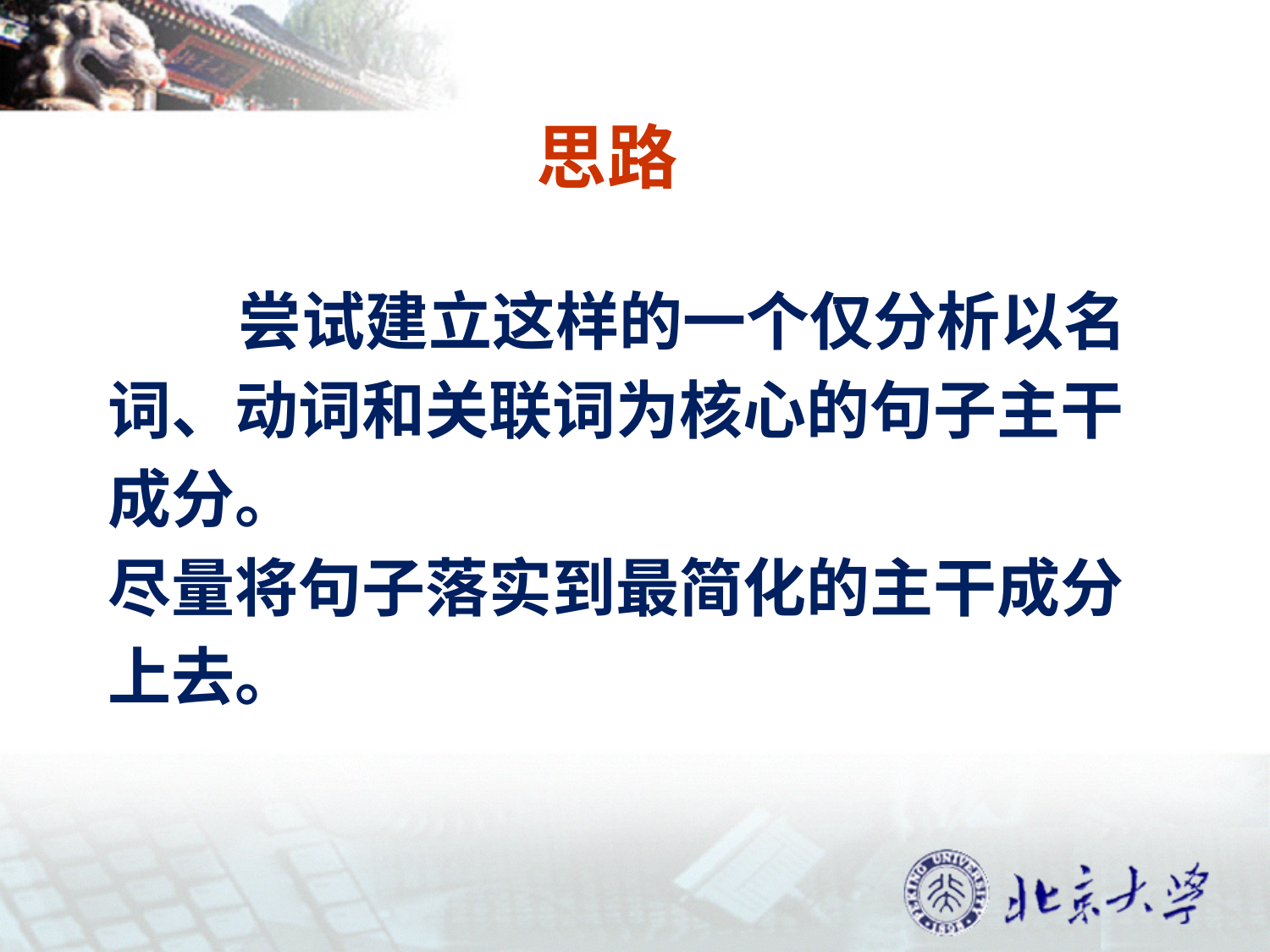

# 思路

        尝试建立这样的一个仅分析以名
词、动词和关联词为核心的句子主干
成分。
尽量将句子落实到最简化的主干成分
上去。